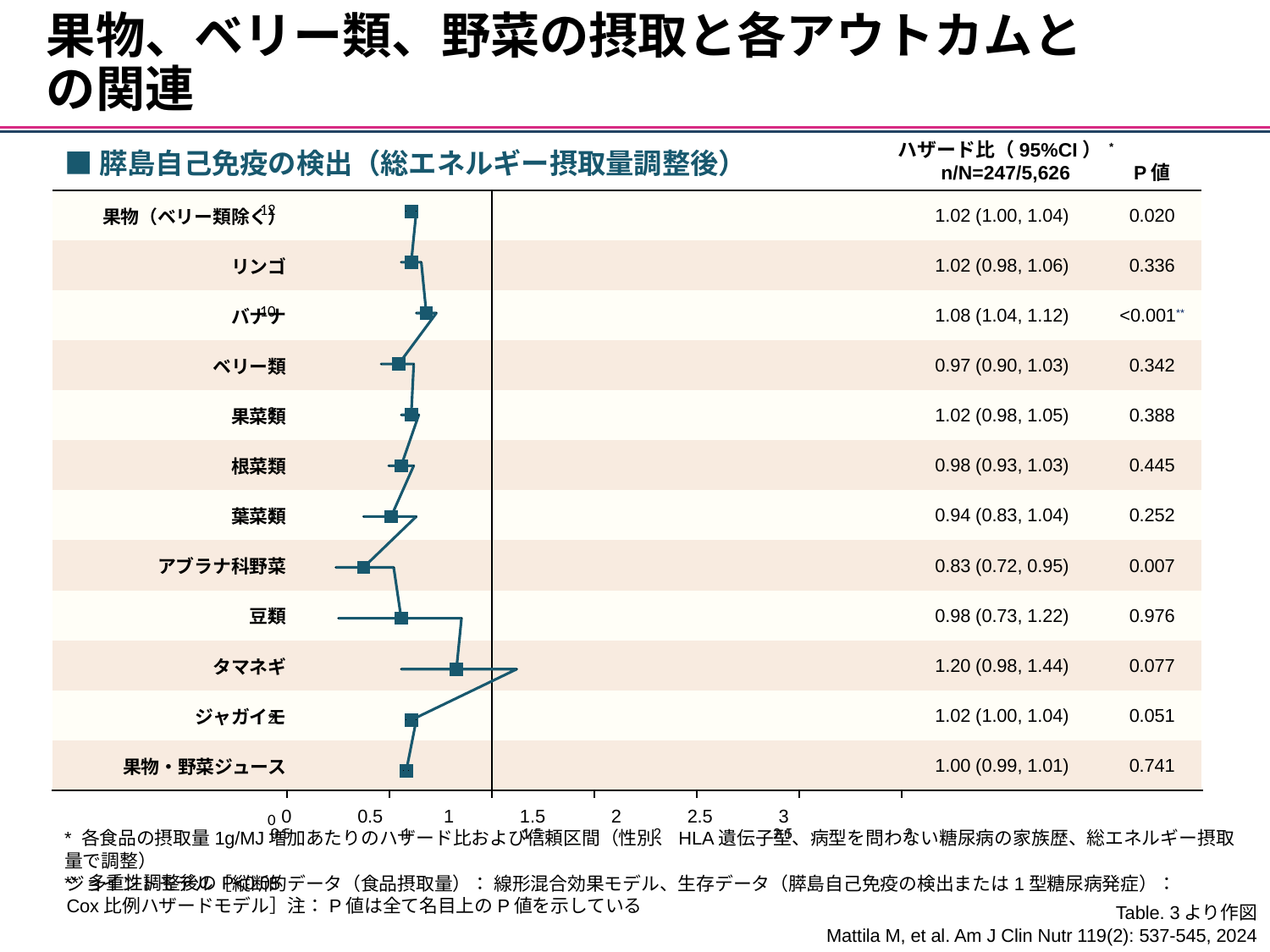

果物、ベリー類、野菜の摂取と各アウトカムとの関連
ハザード比（95%CI） *
n/N=247/5,626
■膵島自己免疫の検出（総エネルギー摂取量調整後）

### Chart

| Category |  |
|---|---|
P値
| 果物（ベリー類除く） |  | 1.02 (1.00, 1.04) | 0.020 |
| --- | --- | --- | --- |
| リンゴ |  | 1.02 (0.98, 1.06) | 0.336 |
| バナナ |  | 1.08 (1.04, 1.12) | <0.001\*\* |
| ベリー類 |  | 0.97 (0.90, 1.03) | 0.342 |
| 果菜類 |  | 1.02 (0.98, 1.05) | 0.388 |
| 根菜類 |  | 0.98 (0.93, 1.03) | 0.445 |
| 葉菜類 |  | 0.94 (0.83, 1.04) | 0.252 |
| アブラナ科野菜 |  | 0.83 (0.72, 0.95) | 0.007 |
| 豆類 |  | 0.98 (0.73, 1.22) | 0.976 |
| タマネギ |  | 1.20 (0.98, 1.44) | 0.077 |
| ジャガイモ |  | 1.02 (1.00, 1.04) | 0.051 |
| 果物・野菜ジュース |  | 1.00 (0.99, 1.01) | 0.741 |
|  |  |  |  |  |  |
| --- | --- | --- | --- | --- | --- |
0             0.5            1             1.5             2             2.5             3
* 各食品の摂取量1g/MJ増加あたりのハザード比および信頼区間（性別、HLA遺伝子型、病型を問わない糖尿病の家族歴、総エネルギー摂取量で調整）
** 多重性調整後のP<0.05
ジョイントモデル［縦断的データ（食品摂取量）： 線形混合効果モデル、生存データ（膵島自己免疫の検出または1型糖尿病発症）：Cox比例ハザードモデル］注：P値は全て名目上のP値を示している
Table. 3より作図
Mattila M, et al. Am J Clin Nutr 119(2): 537-545, 2024